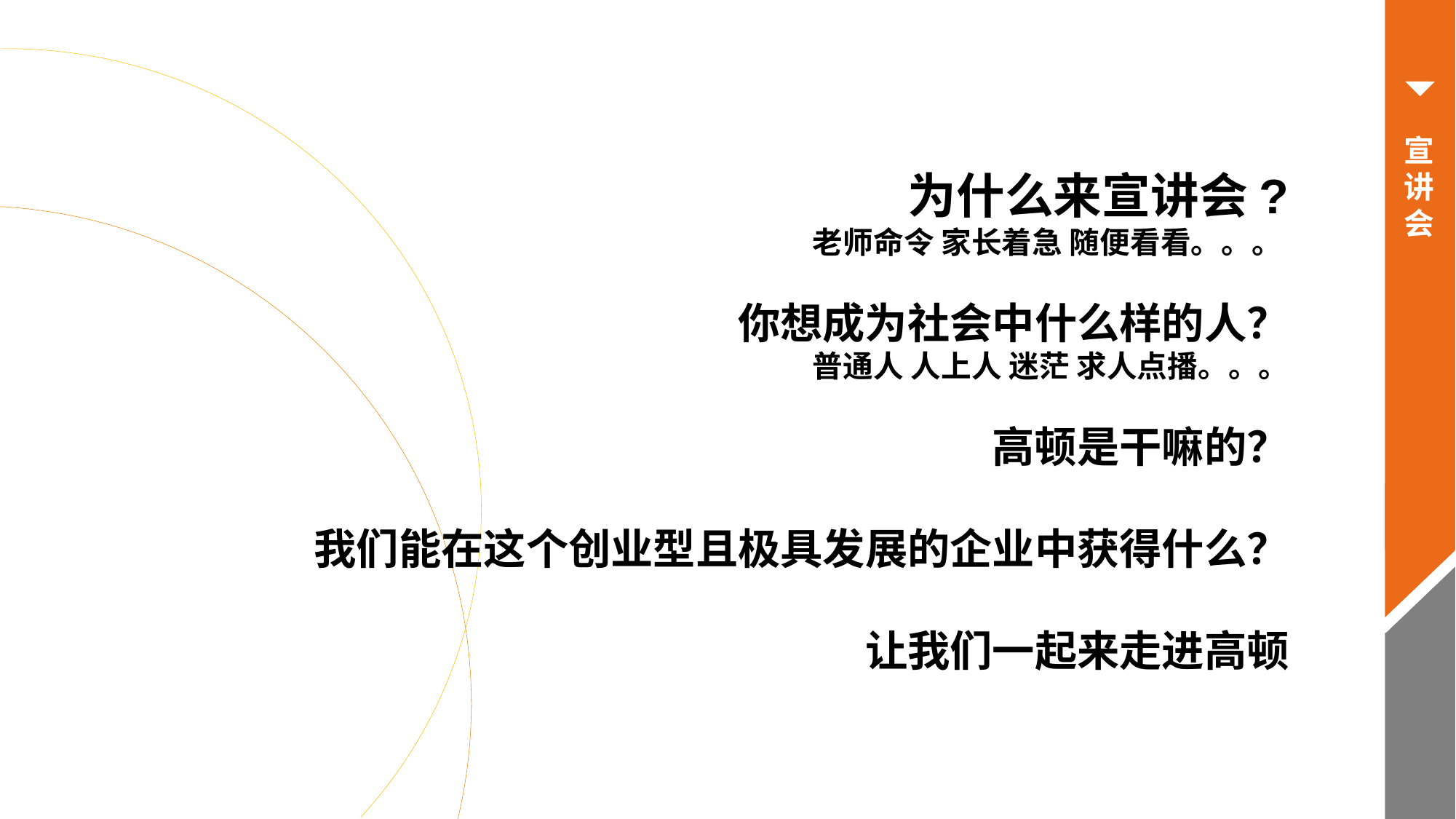

宣讲会
为什么来宣讲会?
老师命令 家长着急 随便看看。。。

你想成为社会中什么样的人？
普通人 人上人 迷茫 求人点播。。。

高顿是干嘛的？

我们能在这个创业型且极具发展的企业中获得什么？

让我们一起来走进高顿